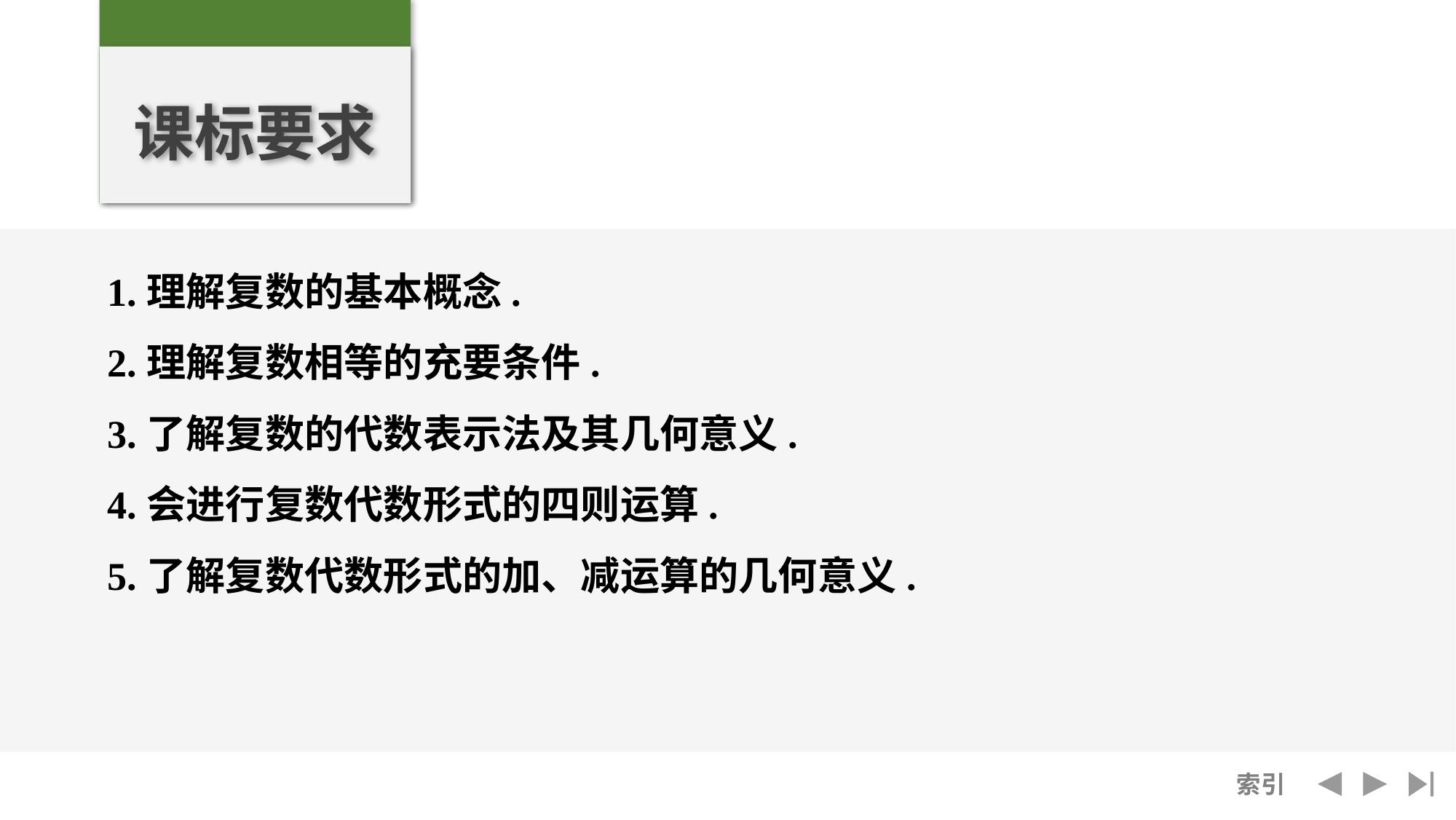

1.理解复数的基本概念.
2.理解复数相等的充要条件.
3.了解复数的代数表示法及其几何意义.
4.会进行复数代数形式的四则运算.
5.了解复数代数形式的加、减运算的几何意义.